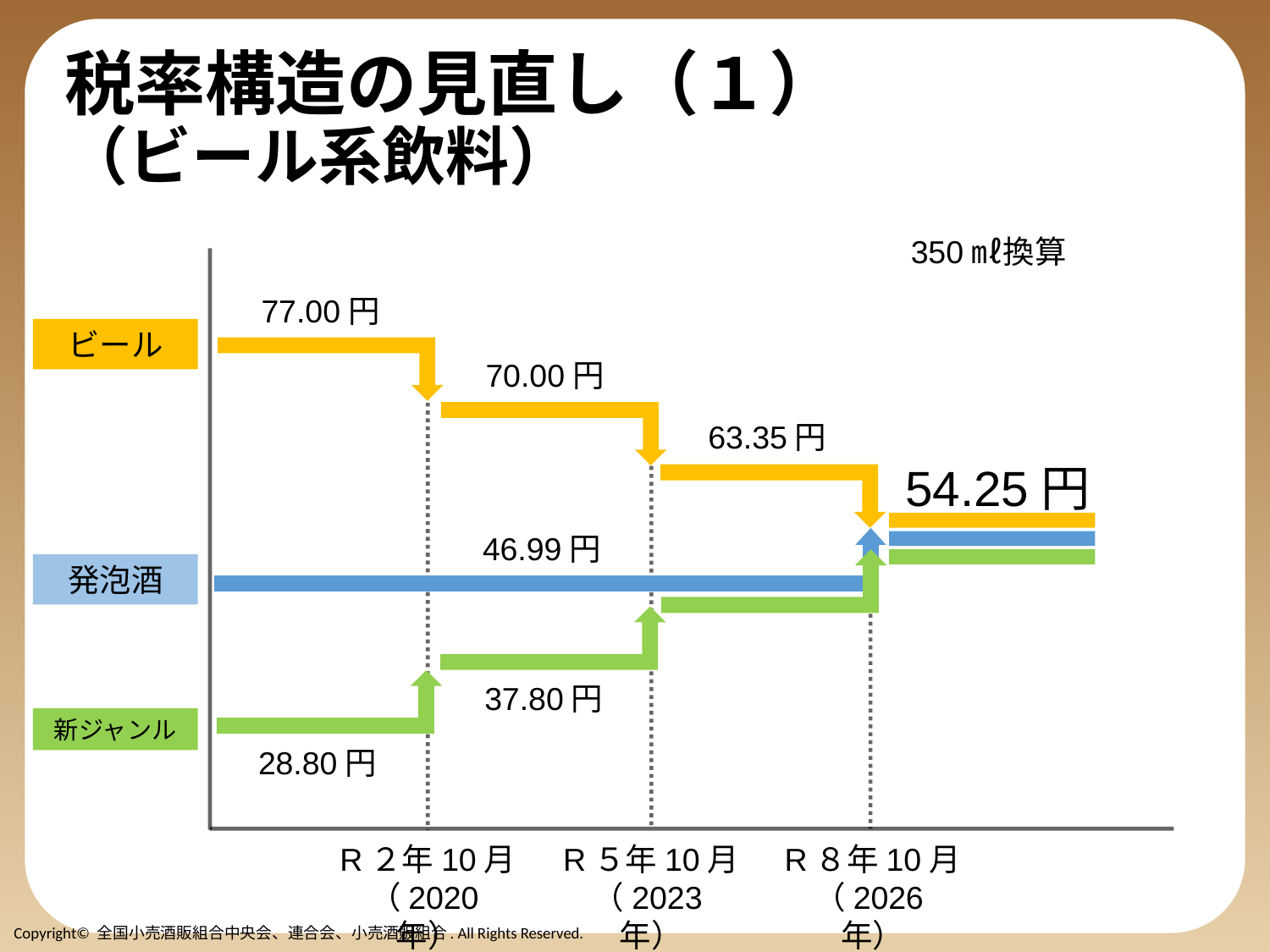

# 税率構造の見直し（１） （ビール系飲料）
350㎖換算
77.00円
ビール

70.00円

63.35円
54.25円

46.99円

発泡酒

37.80円
新ジャンル
28.80円
R２年10月
（2020年）
R５年10月
（2023年）
R８年10月
（2026年）
Copyright© 全国小売酒販組合中央会、連合会、小売酒販組合. All Rights Reserved.